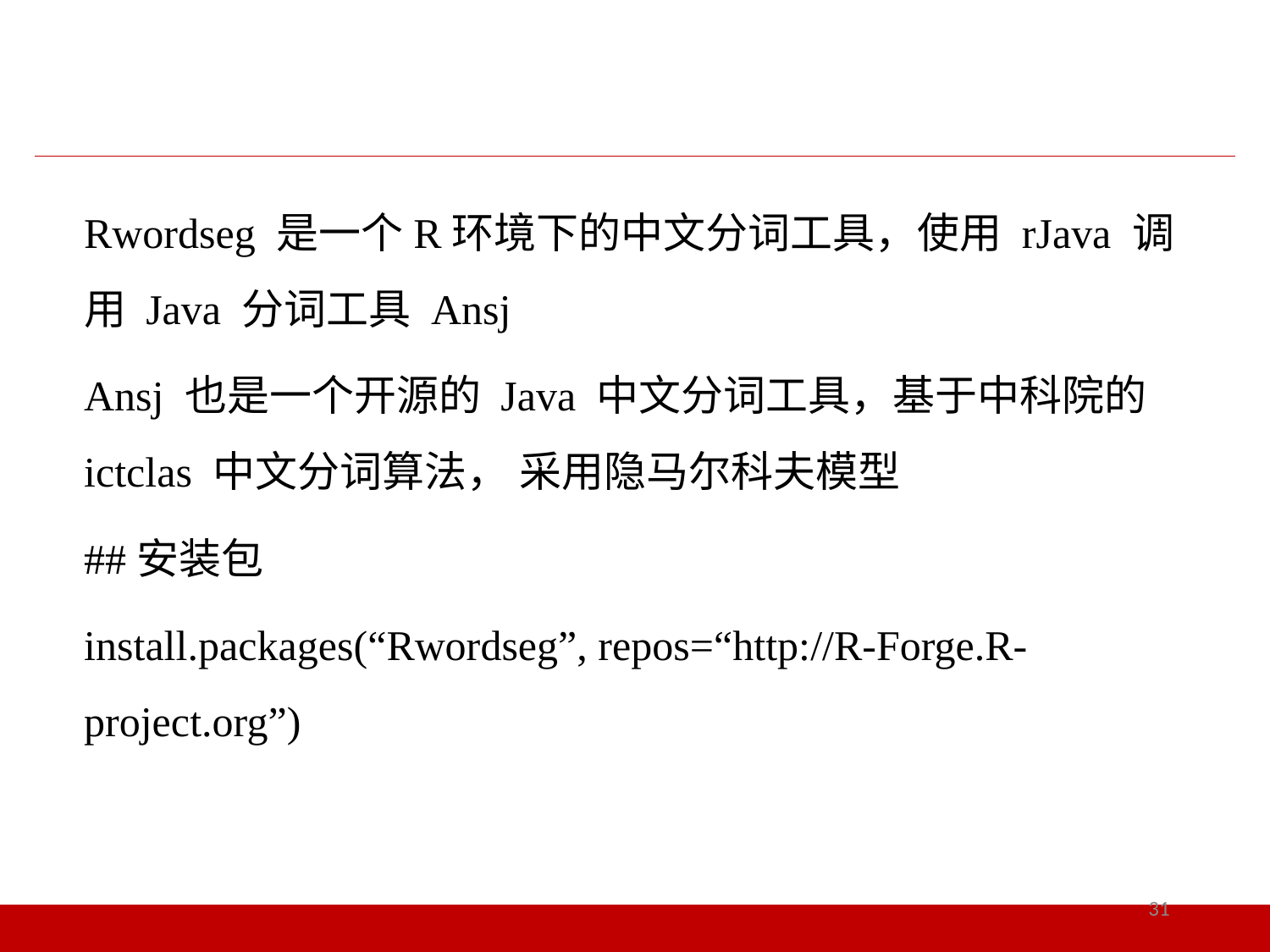

Rwordseg 是一个R环境下的中文分词工具，使用 rJava 调用 Java 分词工具 Ansj
Ansj 也是一个开源的 Java 中文分词工具，基于中科院的 ictclas 中文分词算法， 采用隐马尔科夫模型
##安装包
install.packages(“Rwordseg”, repos=“http://R-Forge.R-project.org”)
31